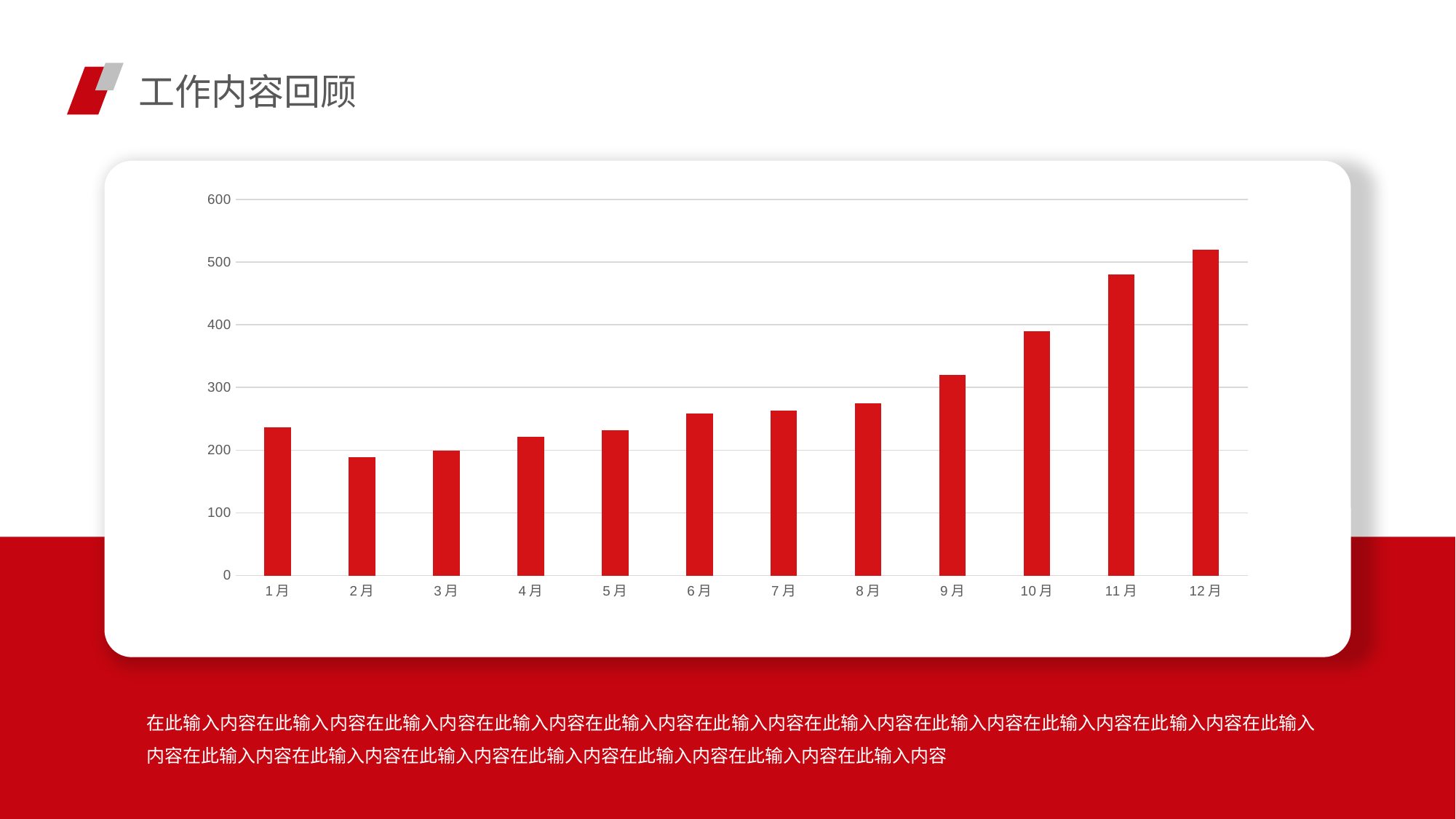

工作内容回顾

### Chart

| Category |  |
|---|---|
| 1月 | 236.0 |
| 2月 | 189.0 |
| 3月 | 199.0 |
| 4月 | 221.0 |
| 5月 | 232.0 |
| 6月 | 259.0 |
| 7月 | 263.0 |
| 8月 | 275.0 |
| 9月 | 320.0 |
| 10月 | 390.0 |
| 11月 | 480.0 |
| 12月 | 520.0 |

在此输入内容在此输入内容在此输入内容在此输入内容在此输入内容在此输入内容在此输入内容在此输入内容在此输入内容在此输入内容在此输入内容在此输入内容在此输入内容在此输入内容在此输入内容在此输入内容在此输入内容在此输入内容